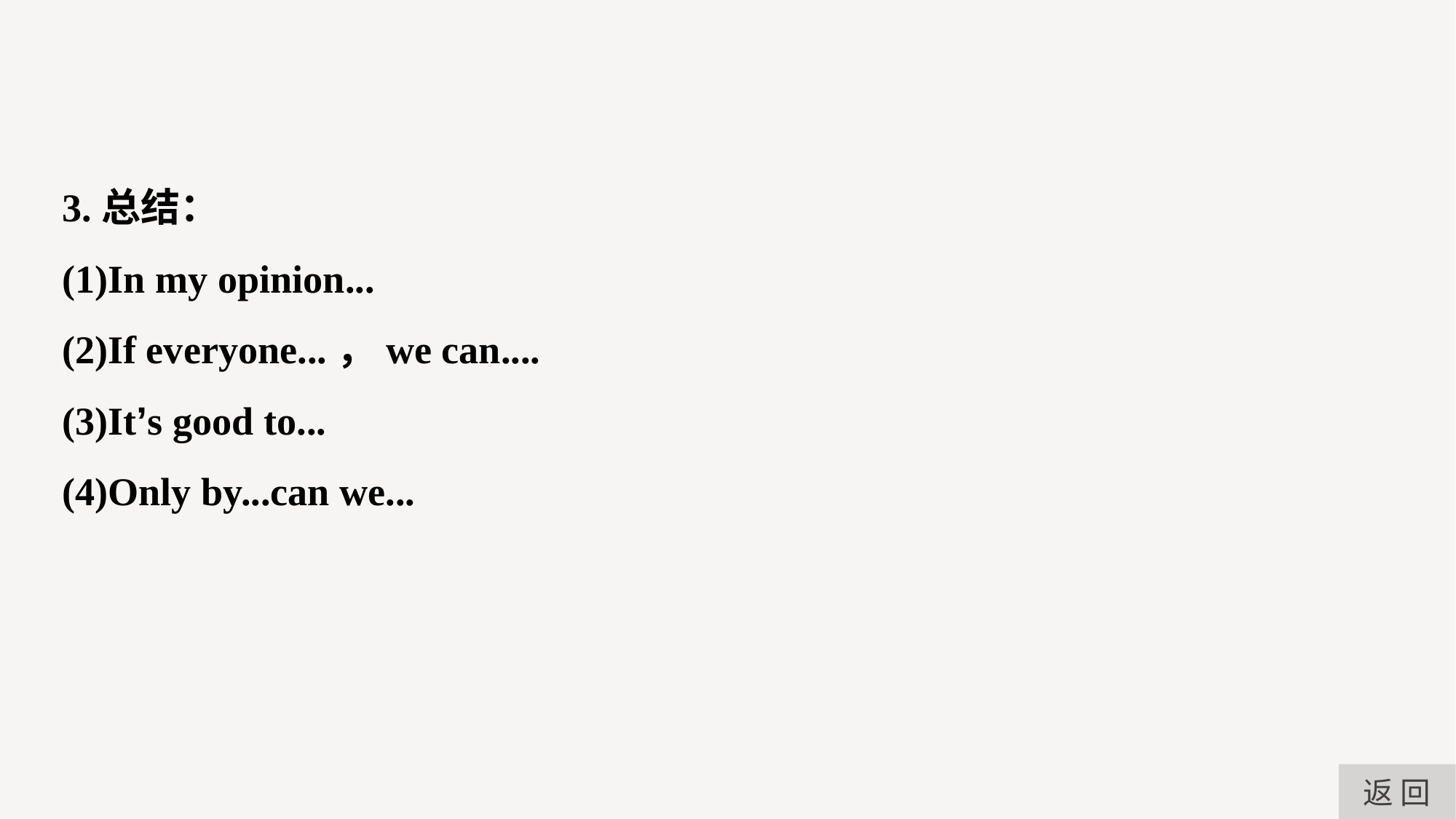

3.总结：
(1)In my opinion...
(2)If everyone...，we can....
(3)It’s good to...
(4)Only by...can we...
返 回